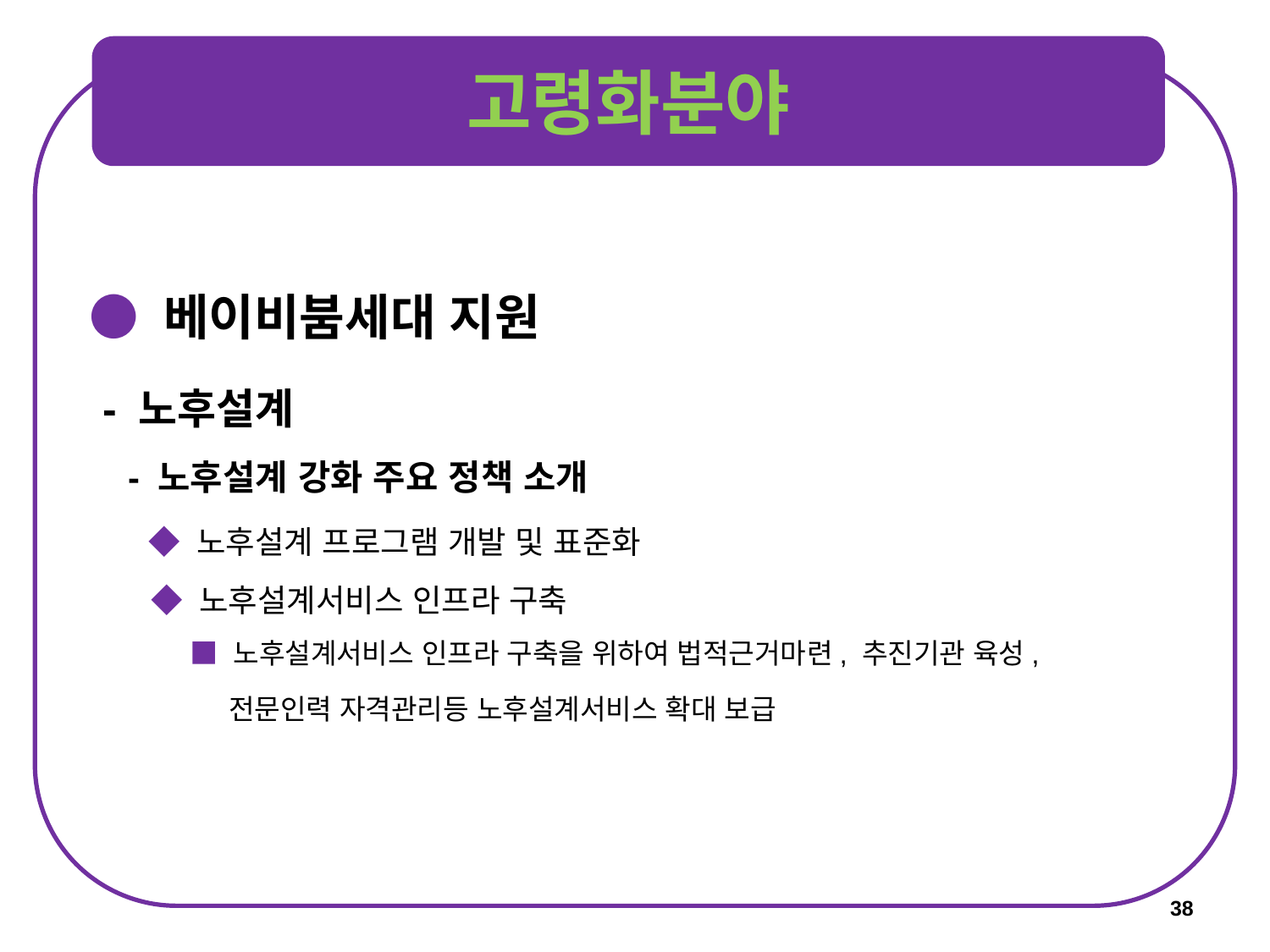

고령화분야

● 베이비붐세대 지원
 - 노후설계
    - 노후설계 강화 주요 정책 소개
      ◆ 노후설계 프로그램 개발 및 표준화
       ◆ 노후설계서비스 인프라 구축
             ■ 노후설계서비스 인프라 구축을 위하여 법적근거마련, 추진기관 육성,
                 전문인력 자격관리등 노후설계서비스 확대 보급

38